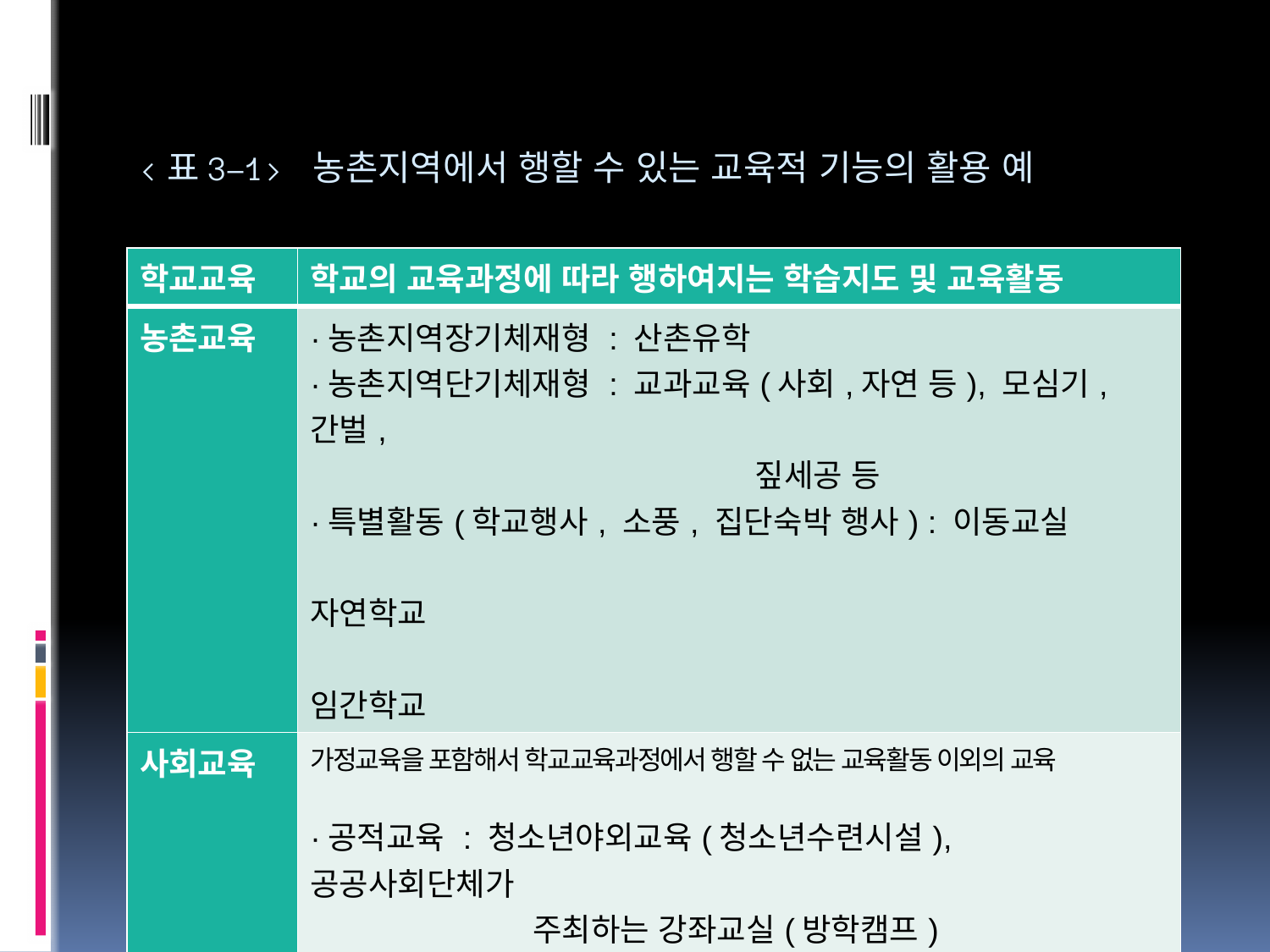

# <표3-1> 농촌지역에서 행할 수 있는 교육적 기능의 활용 예
| 학교교육 | 학교의 교육과정에 따라 행하여지는 학습지도 및 교육활동 |
| --- | --- |
| 농촌교육 | ·농촌지역장기체재형 : 산촌유학 ·농촌지역단기체재형 : 교과교육(사회,자연 등), 모심기, 간벌, 짚세공 등 ·특별활동(학교행사, 소풍, 집단숙박 행사) : 이동교실 자연학교 임간학교 |
| 사회교육 | 가정교육을 포함해서 학교교육과정에서 행할 수 없는 교육활동 이외의 교육 ·공적교육 : 청소년야외교육(청소년수련시설), 공공사회단체가 주최하는 강좌교실(방학캠프) ·민간교육 : 자연교실, 어린이 부모와 함께 농촌체험활동참가, 민간사업교육자에 의 한 자연체험코스개발, 지역농업교실(지역에서 운영) |